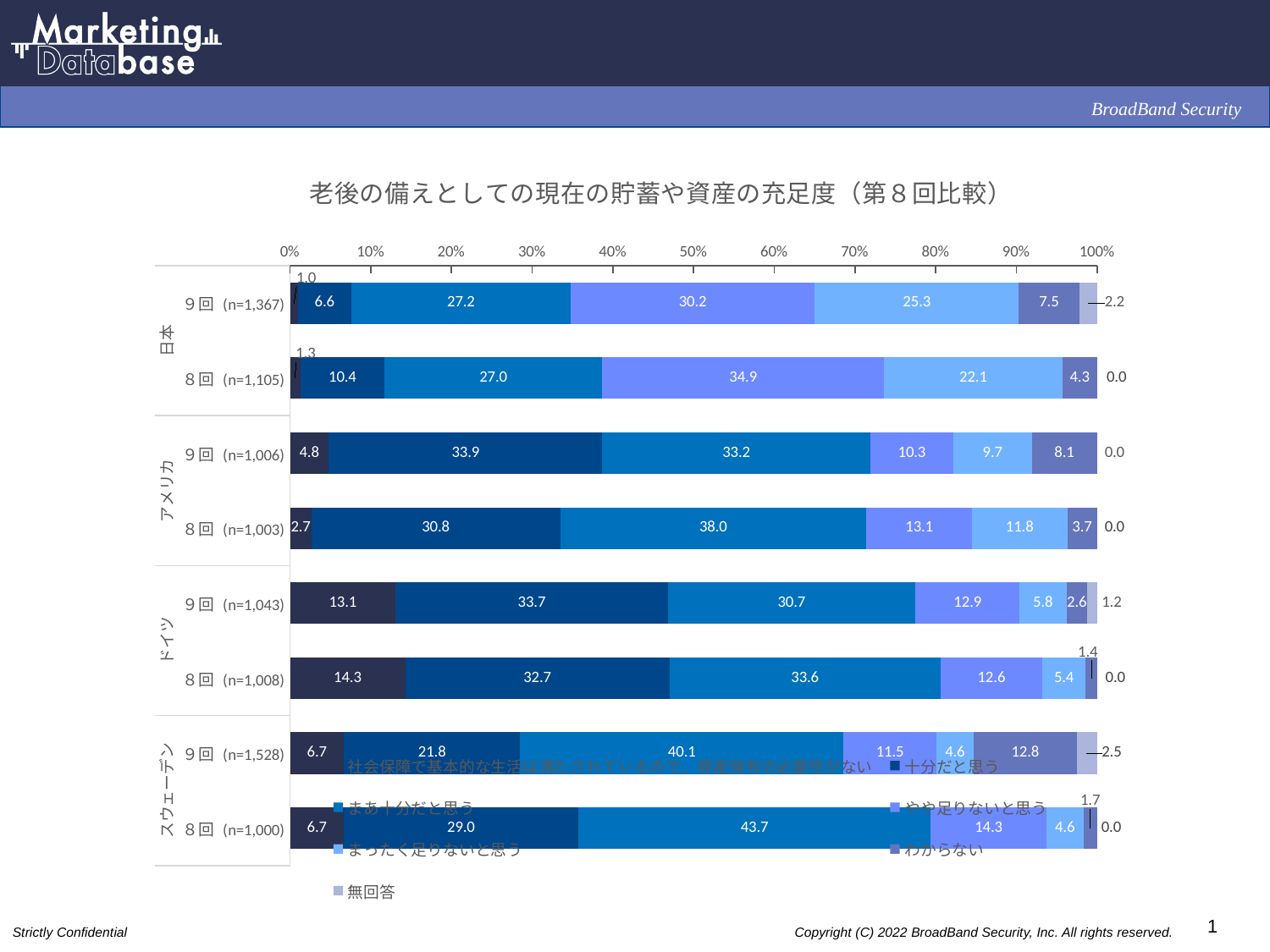

### Chart: 老後の備えとしての現在の貯蓄や資産の充足度（第８回比較）

| Category | 社会保障で基本的な生活は満たされているので、資産保有の必要性がない | 十分だと思う | まあ十分だと思う | やや足りないと思う | まったく足りないと思う | わからない | 無回答 |
|---|---|---|---|---|---|---|---|
| ９回 (n=1,367) | 1.0 | 6.6 | 27.2 | 30.2 | 25.3 | 7.5 | 2.2 |
| ８回 (n=1,105) | 1.3 | 10.4 | 27.0 | 34.9 | 22.1 | 4.3 | 0.0 |
| ９回 (n=1,006) | 4.8 | 33.9 | 33.2 | 10.3 | 9.7 | 8.1 | 0.0 |
| ８回 (n=1,003) | 2.7 | 30.8 | 38.0 | 13.1 | 11.8 | 3.7 | 0.0 |
| ９回 (n=1,043) | 13.1 | 33.7 | 30.7 | 12.9 | 5.8 | 2.6 | 1.2 |
| ８回 (n=1,008) | 14.3 | 32.7 | 33.6 | 12.6 | 5.4 | 1.4 | 0.0 |
| ９回 (n=1,528) | 6.7 | 21.8 | 40.1 | 11.5 | 4.6 | 12.8 | 2.5 |
| ８回 (n=1,000) | 6.7 | 29.0 | 43.7 | 14.3 | 4.6 | 1.7 | 0.0 |